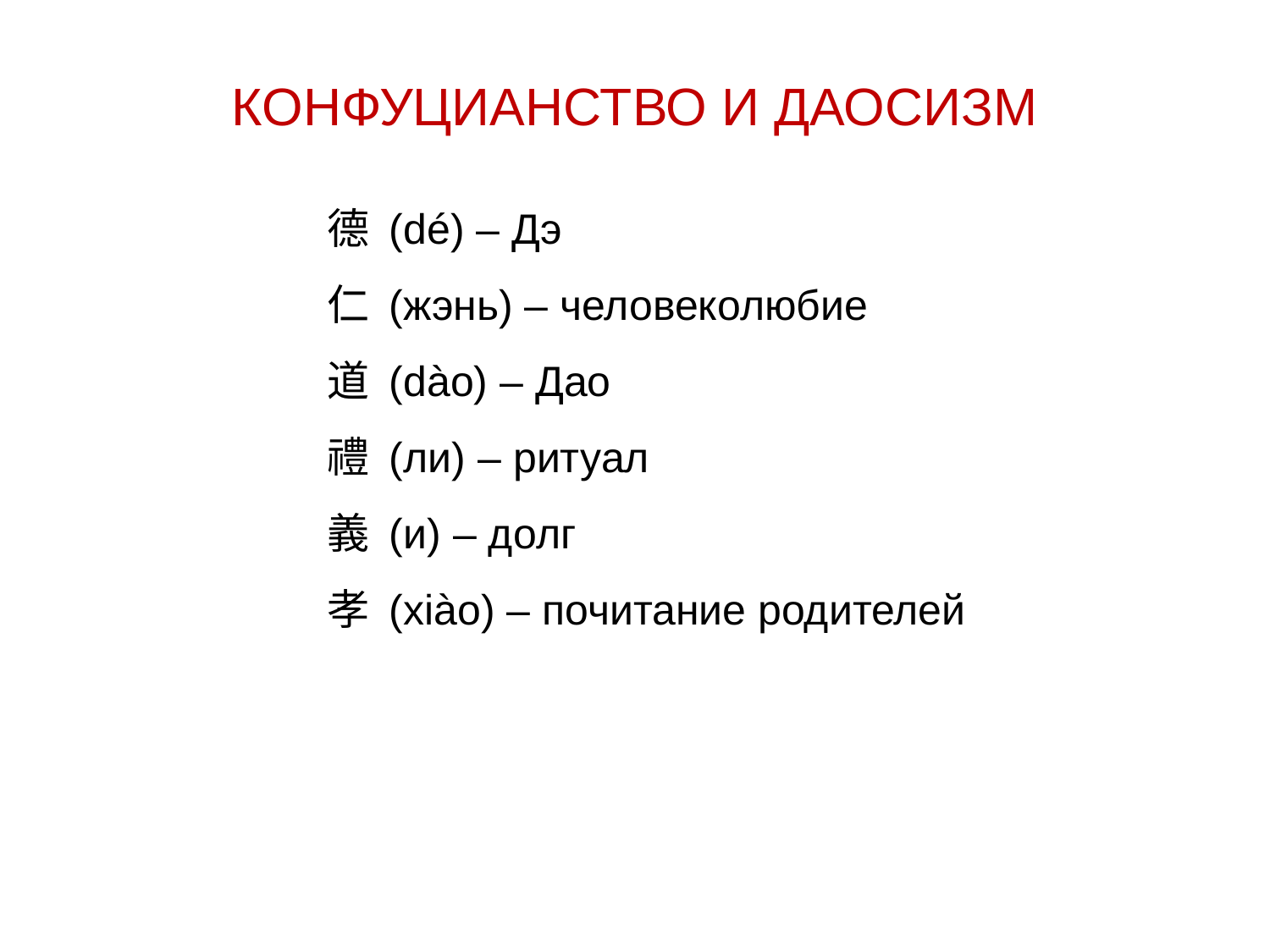

КОНФУЦИАНСТВО И ДАОСИЗМ
德 (dé) – Дэ
仁 (жэнь) – человеколюбие
道 (dào) – Дао
禮 (ли) – ритуал
義 (и) – долг
孝 (xiào) – почитание родителей